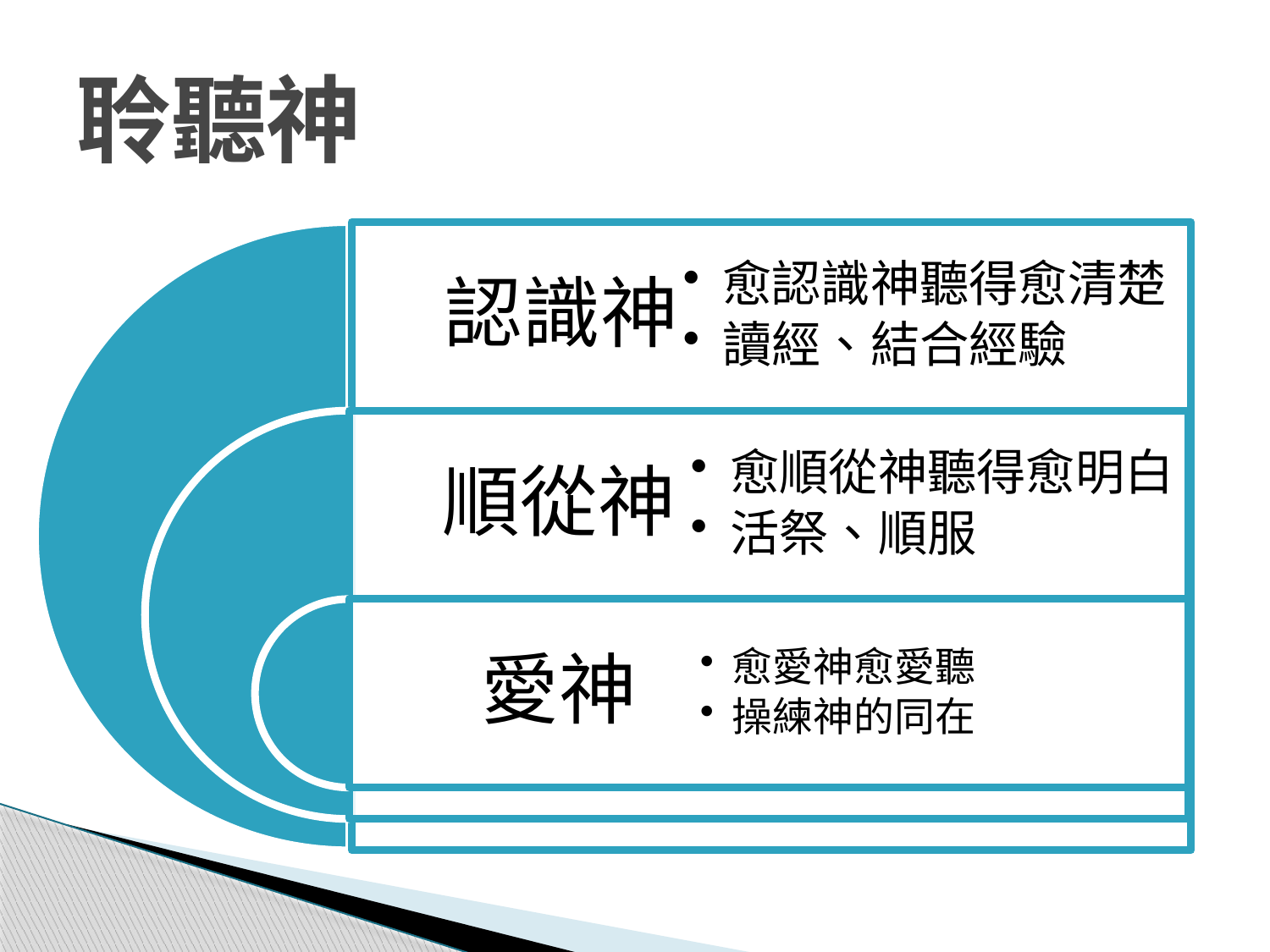

# 聆聽神
認識神
順從神
愛神
愈認識神聽得愈清楚
讀經、結合經驗
愈順從神聽得愈明白
活祭、順服
愈愛神愈愛聽
操練神的同在